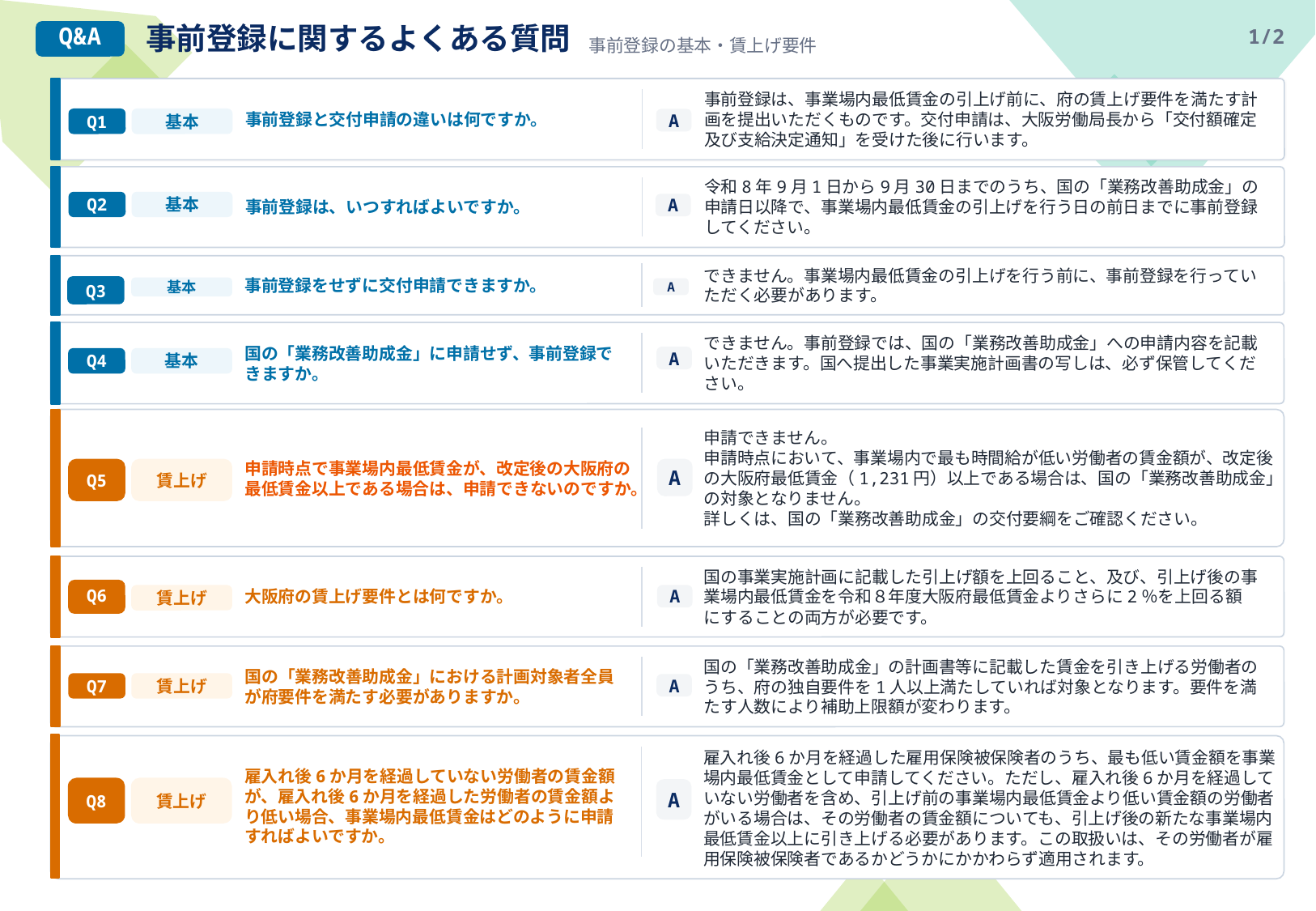

事前登録に関するよくある質問
Q&A

1/2
事前登録の基本・賃上げ要件

事前登録は、事業場内最低賃金の引上げ前に、府の賃上げ要件を満たす計画を提出いただくものです。交付申請は、大阪労働局長から「交付額確定及び支給決定通知」を受けた後に行います。
事前登録と交付申請の違いは何ですか。

Q1

基本

A

令和8年9月1日から9月30日までのうち、国の「業務改善助成金」の申請日以降で、事業場内最低賃金の引上げを行う日の前日までに事前登録してください。
事前登録は、いつすればよいですか。

Q2

基本

A

できません。事業場内最低賃金の引上げを行う前に、事前登録を行っていただく必要があります。
事前登録をせずに交付申請できますか。

Q3

基本

A

できません。事前登録では、国の「業務改善助成金」への申請内容を記載いただきます。国へ提出した事業実施計画書の写しは、必ず保管してください。
国の「業務改善助成金」に申請せず、事前登録できますか。

A

Q4

基本

申請できません。
申請時点において、事業場内で最も時間給が低い労働者の賃金額が、改定後の大阪府最低賃金（1,231円）以上である場合は、国の「業務改善助成金」の対象となりません。
詳しくは、国の「業務改善助成金」の交付要綱をご確認ください。
申請時点で事業場内最低賃金が、改定後の大阪府の最低賃金以上である場合は、申請できないのですか。

Q5

賃上げ

A

国の事業実施計画に記載した引上げ額を上回ること、及び、引上げ後の事業場内最低賃金を令和８年度大阪府最低賃金よりさらに2％を上回る額にすることの両方が必要です。
大阪府の賃上げ要件とは何ですか。

Q6

賃上げ

A

国の「業務改善助成金」の計画書等に記載した賃金を引き上げる労働者のうち、府の独自要件を1人以上満たしていれば対象となります。要件を満たす人数により補助上限額が変わります。
国の「業務改善助成金」における計画対象者全員が府要件を満たす必要がありますか。

Q7

賃上げ

A

雇入れ後6か月を経過していない労働者の賃金額が、雇入れ後6か月を経過した労働者の賃金額より低い場合、事業場内最低賃金はどのように申請すればよいですか。
雇入れ後6か月を経過した雇用保険被保険者のうち、最も低い賃金額を事業場内最低賃金として申請してください。ただし、雇入れ後6か月を経過していない労働者を含め、引上げ前の事業場内最低賃金より低い賃金額の労働者がいる場合は、その労働者の賃金額についても、引上げ後の新たな事業場内最低賃金以上に引き上げる必要があります。この取扱いは、その労働者が雇用保険被保険者であるかどうかにかかわらず適用されます。

Q8

賃上げ

A